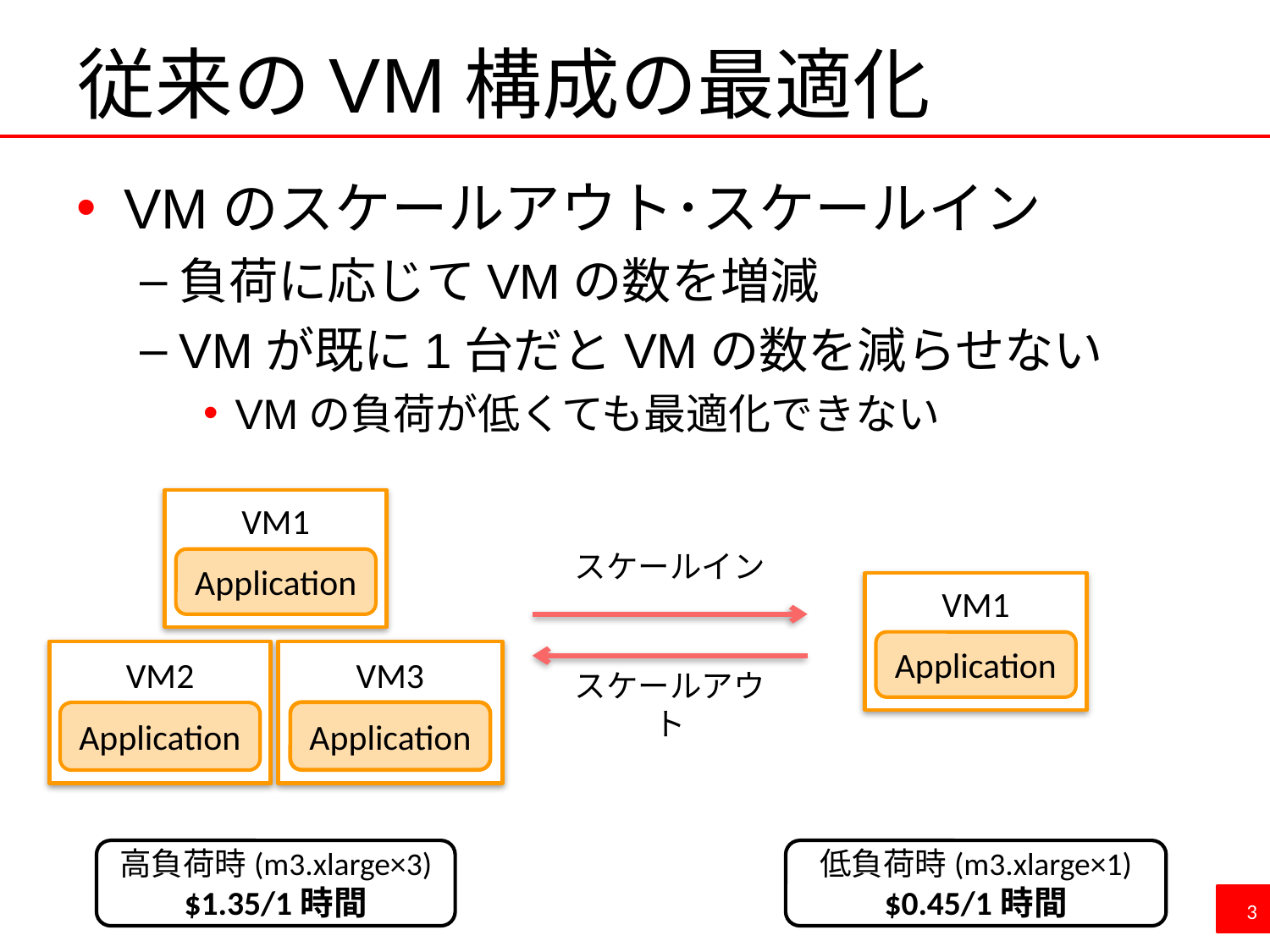

# 従来のVM構成の最適化
VMのスケールアウト･スケールイン
負荷に応じてVMの数を増減
VMが既に1台だとVMの数を減らせない
VMの負荷が低くても最適化できない
VM1

Application
スケールイン
VM1

Application
VM2

Application
VM3

Application
スケールアウト
高負荷時(m3.xlarge×3)
$1.35/1時間
低負荷時(m3.xlarge×1)
$0.45/1時間
3